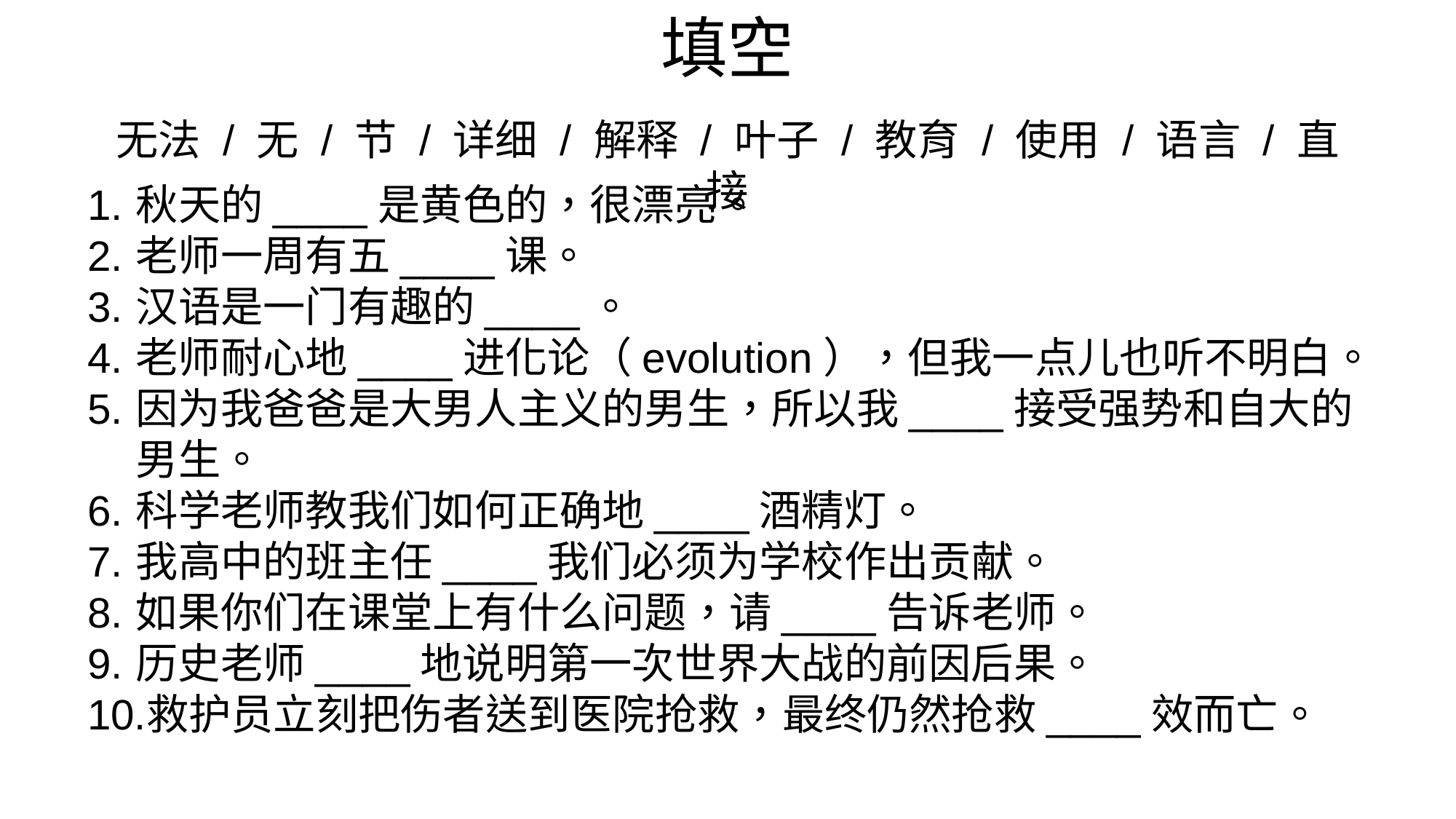

# 填空
无法 / 无 / 节 / 详细 / 解释 / 叶子 / 教育 / 使用 / 语言 / 直接
秋天的____是黄色的，很漂亮。
老师一周有五____课。
汉语是一门有趣的____。
老师耐心地____进化论（evolution），但我一点儿也听不明白。
因为我爸爸是大男人主义的男生，所以我____接受强势和自大的男生。
科学老师教我们如何正确地____酒精灯。
我高中的班主任____我们必须为学校作出贡献。
如果你们在课堂上有什么问题，请____告诉老师。
历史老师____地说明第一次世界大战的前因后果。
救护员立刻把伤者送到医院抢救，最终仍然抢救____效而亡。